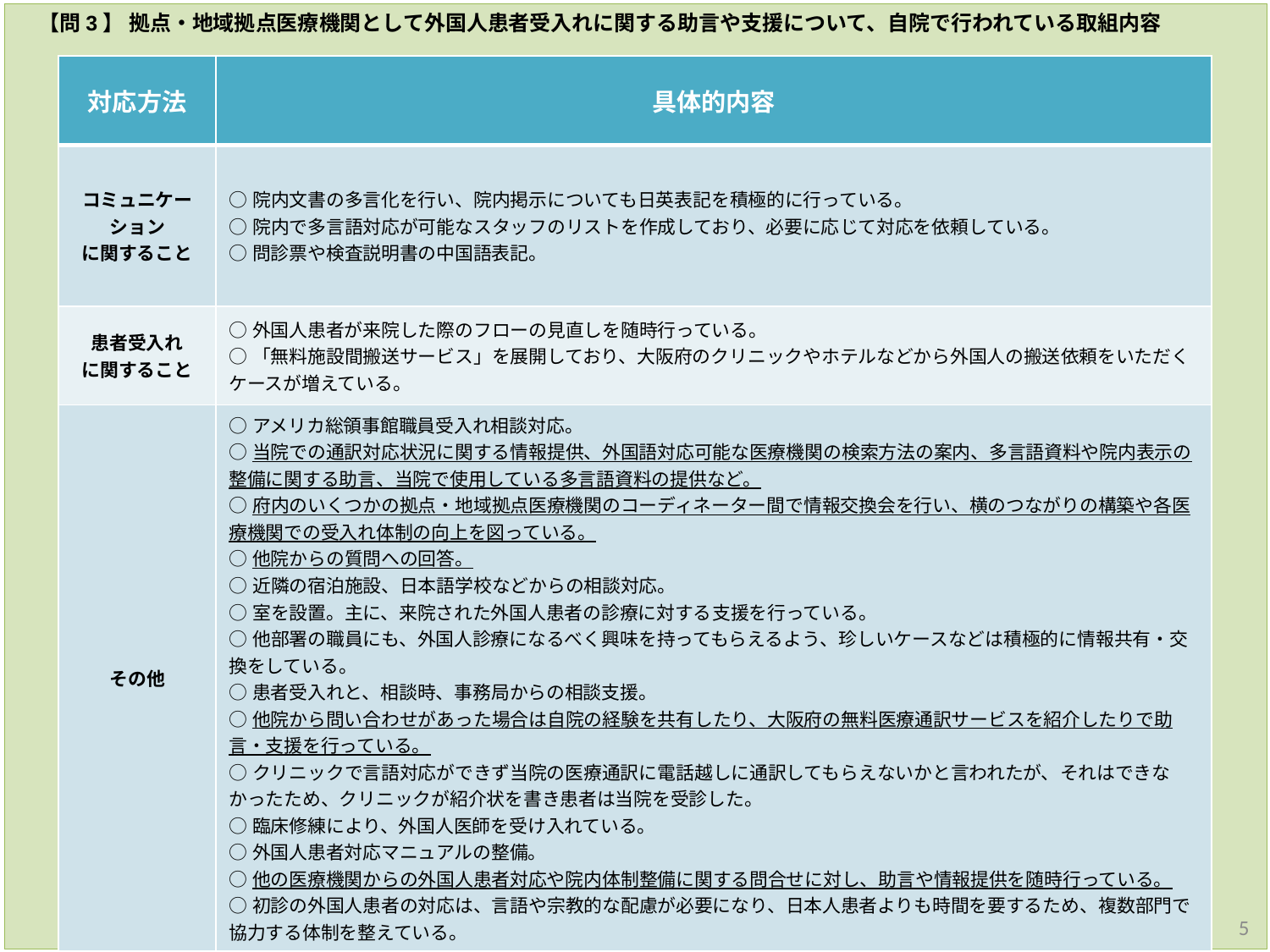

【問3】 拠点・地域拠点医療機関として外国人患者受入れに関する助言や支援について、自院で行われている取組内容

| 対応方法 | 具体的内容 |
| --- | --- |
| コミュニケーション に関すること | ○院内文書の多言化を行い、院内掲示についても日英表記を積極的に行っている。 ○院内で多言語対応が可能なスタッフのリストを作成しており、必要に応じて対応を依頼している。 ○問診票や検査説明書の中国語表記。 |
| 患者受入れ に関すること | ○外国人患者が来院した際のフローの見直しを随時行っている。 ○「無料施設間搬送サービス」を展開しており、大阪府のクリニックやホテルなどから外国人の搬送依頼をいただくケースが増えている。 |
| その他 | ○アメリカ総領事館職員受入れ相談対応。 ○当院での通訳対応状況に関する情報提供、外国語対応可能な医療機関の検索方法の案内、多言語資料や院内表示の整備に関する助言、当院で使用している多言語資料の提供など。 ○府内のいくつかの拠点・地域拠点医療機関のコーディネーター間で情報交換会を行い、横のつながりの構築や各医療機関での受入れ体制の向上を図っている。 ○他院からの質問への回答。 ○近隣の宿泊施設、日本語学校などからの相談対応。 ○室を設置。主に、来院された外国人患者の診療に対する支援を行っている。 ○他部署の職員にも、外国人診療になるべく興味を持ってもらえるよう、珍しいケースなどは積極的に情報共有・交換をしている。 ○患者受入れと、相談時、事務局からの相談支援。 ○他院から問い合わせがあった場合は自院の経験を共有したり、大阪府の無料医療通訳サービスを紹介したりで助言・支援を行っている。 ○クリニックで言語対応ができず当院の医療通訳に電話越しに通訳してもらえないかと言われたが、それはできなかったため、クリニックが紹介状を書き患者は当院を受診した。 ○臨床修練により、外国人医師を受け入れている。 ○外国人患者対応マニュアルの整備。 ○他の医療機関からの外国人患者対応や院内体制整備に関する問合せに対し、助言や情報提供を随時行っている。 ○初診の外国人患者の対応は、言語や宗教的な配慮が必要になり、日本人患者よりも時間を要するため、複数部門で協力する体制を整えている。 |
5